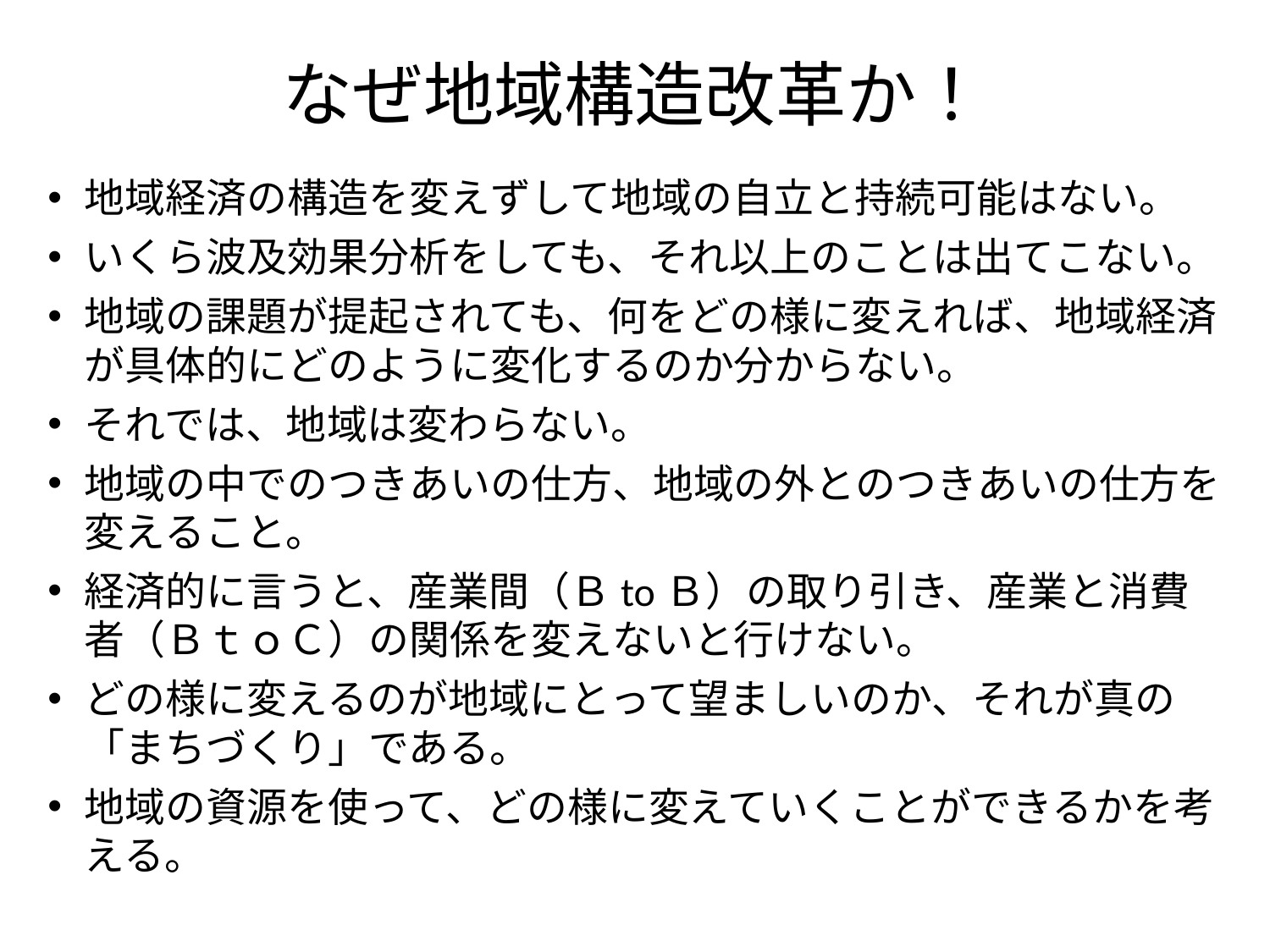

# なぜ地域構造改革か！
地域経済の構造を変えずして地域の自立と持続可能はない。
いくら波及効果分析をしても、それ以上のことは出てこない。
地域の課題が提起されても、何をどの様に変えれば、地域経済が具体的にどのように変化するのか分からない。
それでは、地域は変わらない。
地域の中でのつきあいの仕方、地域の外とのつきあいの仕方を変えること。
経済的に言うと、産業間（ＢtoＢ）の取り引き、産業と消費者（ＢｔｏＣ）の関係を変えないと行けない。
どの様に変えるのが地域にとって望ましいのか、それが真の「まちづくり」である。
地域の資源を使って、どの様に変えていくことができるかを考える。